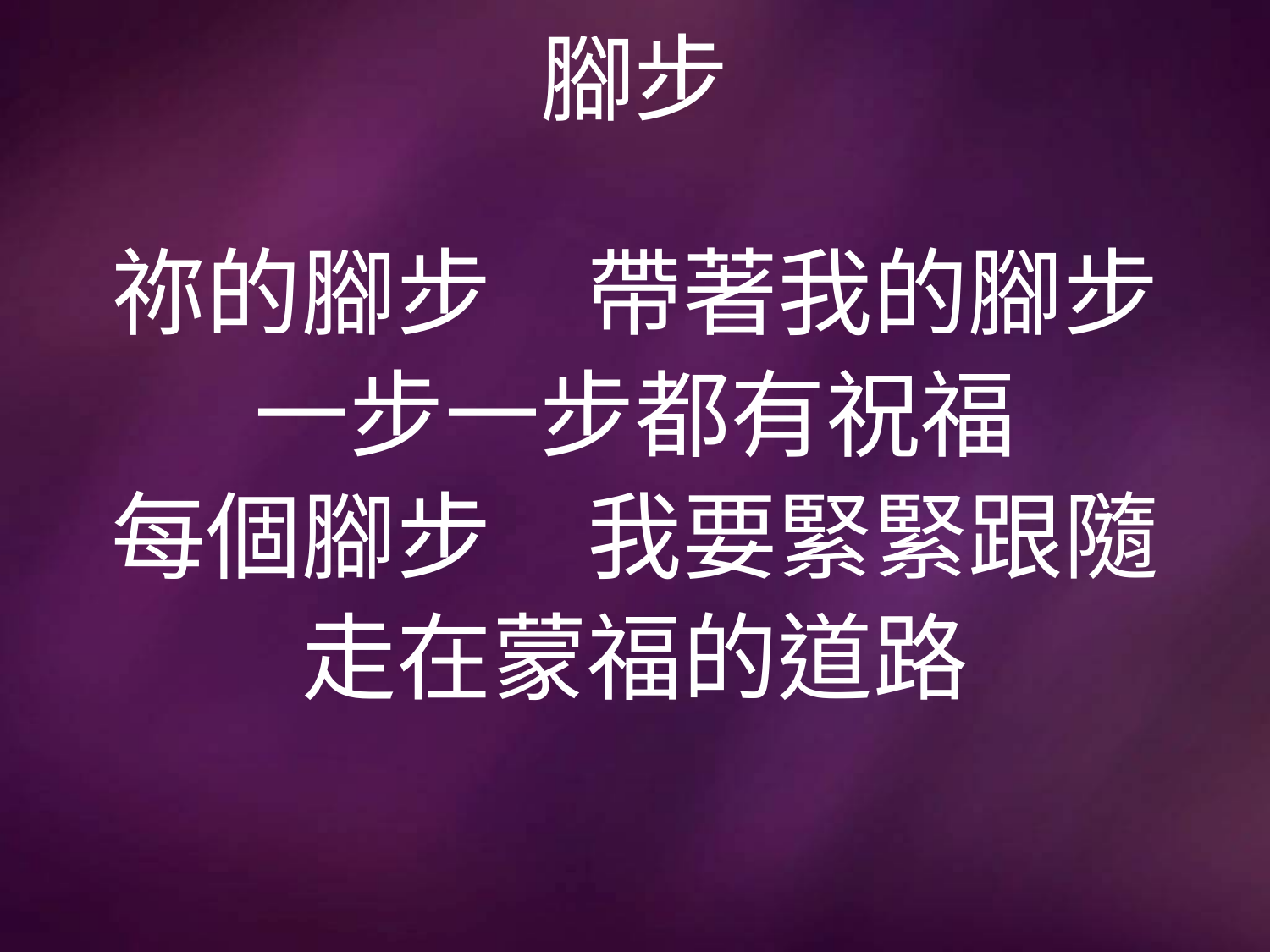

# 腳步
祢的腳步　帶著我的腳步
一步一步都有祝福
每個腳步　我要緊緊跟隨
走在蒙福的道路